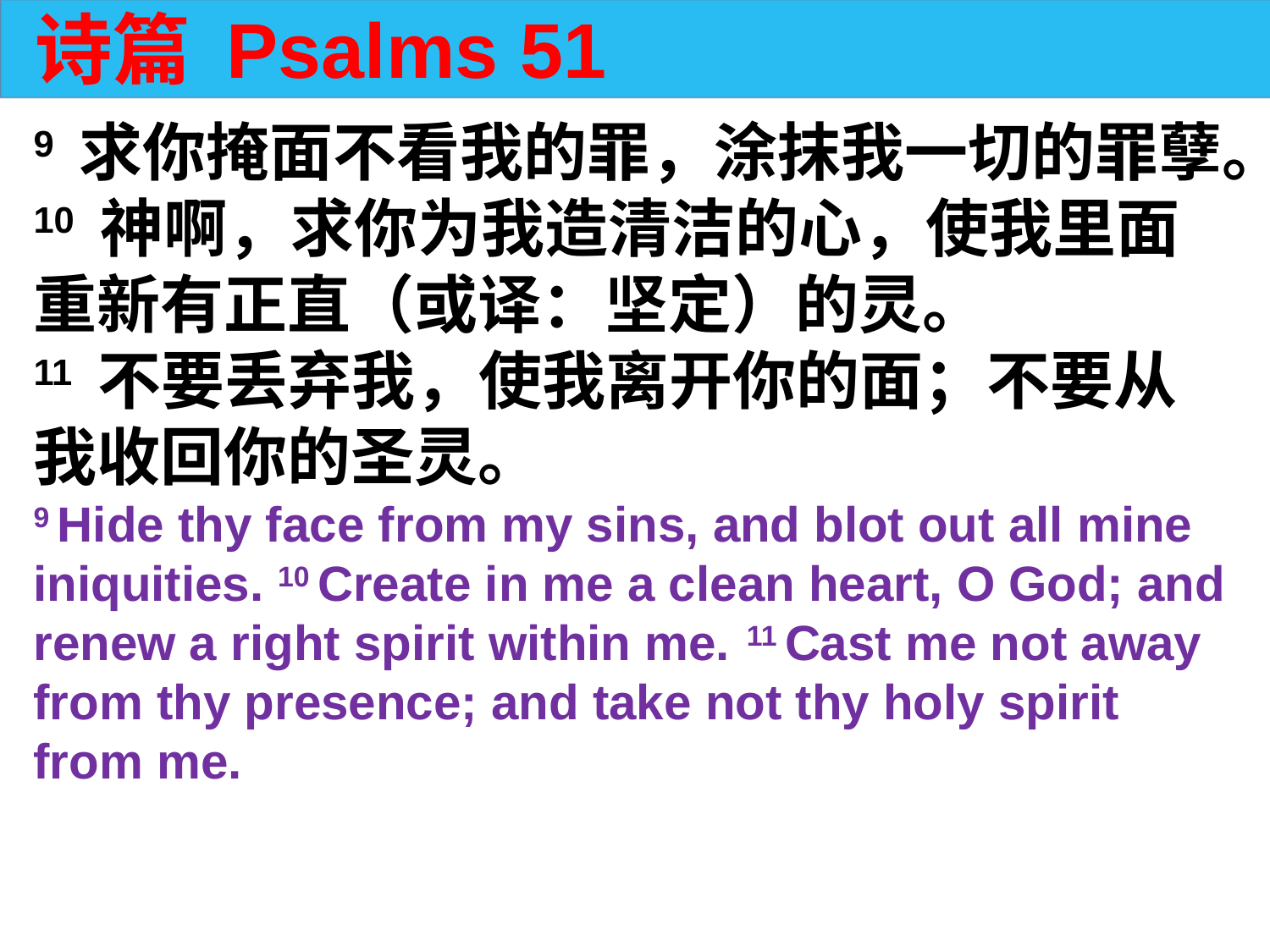

诗篇 Psalms 51
9 求你掩面不看我的罪，涂抹我一切的罪孽。
10 神啊，求你为我造清洁的心，使我里面重新有正直（或译：坚定）的灵。
11 不要丢弃我，使我离开你的面；不要从我收回你的圣灵。
9 Hide thy face from my sins, and blot out all mine iniquities. 10 Create in me a clean heart, O God; and renew a right spirit within me.  11 Cast me not away from thy presence; and take not thy holy spirit from me.